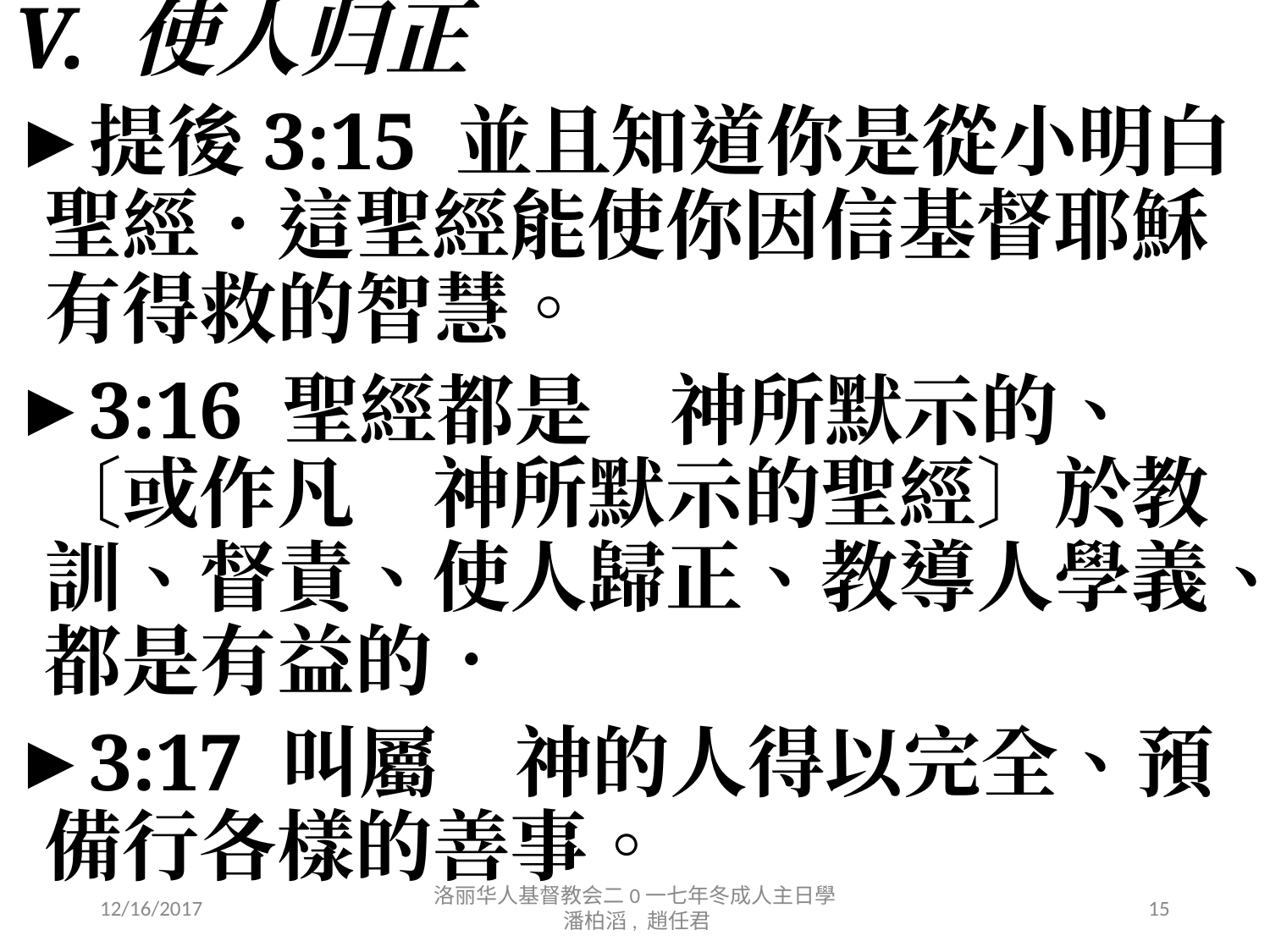

# V. 使人归正
提後3:15 並且知道你是從小明白聖經．這聖經能使你因信基督耶穌有得救的智慧。
3:16 聖經都是　神所默示的、〔或作凡　神所默示的聖經〕於教訓、督責、使人歸正、教導人學義、都是有益的．
3:17 叫屬　神的人得以完全、預備行各樣的善事。
12/16/2017
洛丽华人基督教会二0一七年冬成人主日學   潘柏滔, 趙任君
15